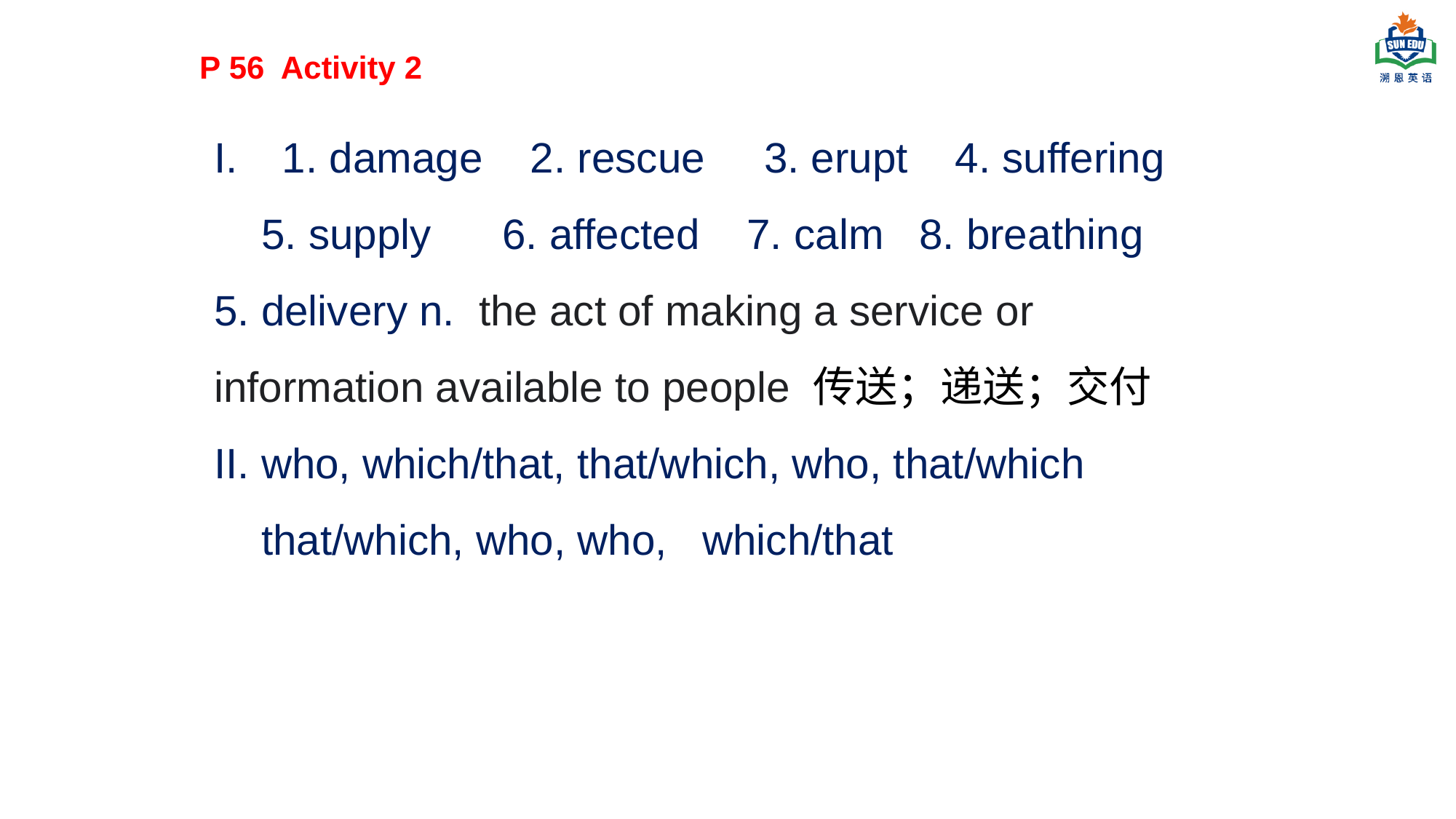

P 56  Activity 2
1. damage    2. rescue     3. erupt    4. suffering
    5. supply      6. affected    7. calm   8. breathing
5. delivery n.  the act of making a service or information available to people 传送；递送；交付
II. who, which/that, that/which, who, that/which
    that/which, who, who,   which/that